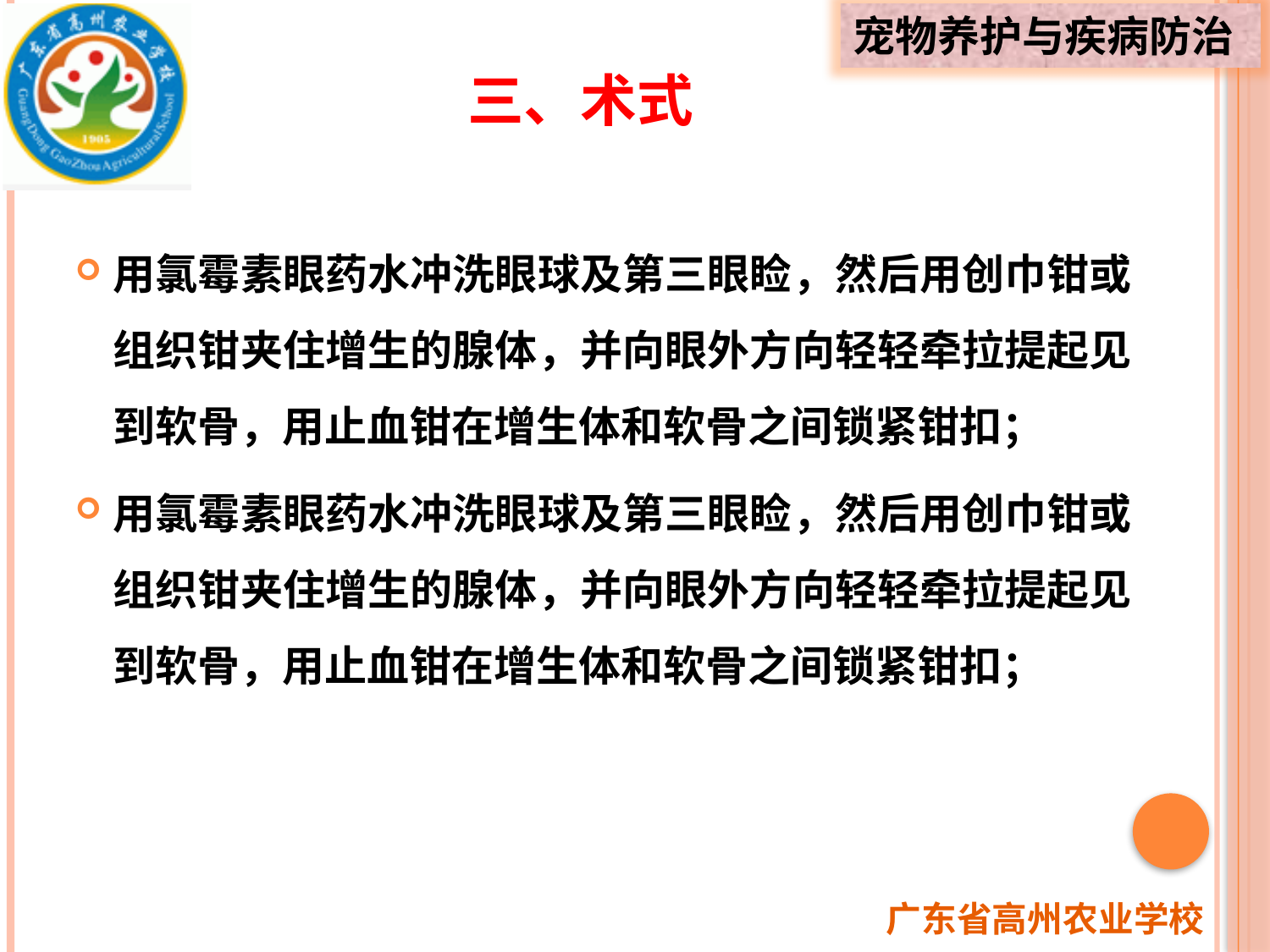

# 三、术式
用氯霉素眼药水冲洗眼球及第三眼睑，然后用创巾钳或组织钳夹住增生的腺体，并向眼外方向轻轻牵拉提起见到软骨，用止血钳在增生体和软骨之间锁紧钳扣；
用氯霉素眼药水冲洗眼球及第三眼睑，然后用创巾钳或组织钳夹住增生的腺体，并向眼外方向轻轻牵拉提起见到软骨，用止血钳在增生体和软骨之间锁紧钳扣；